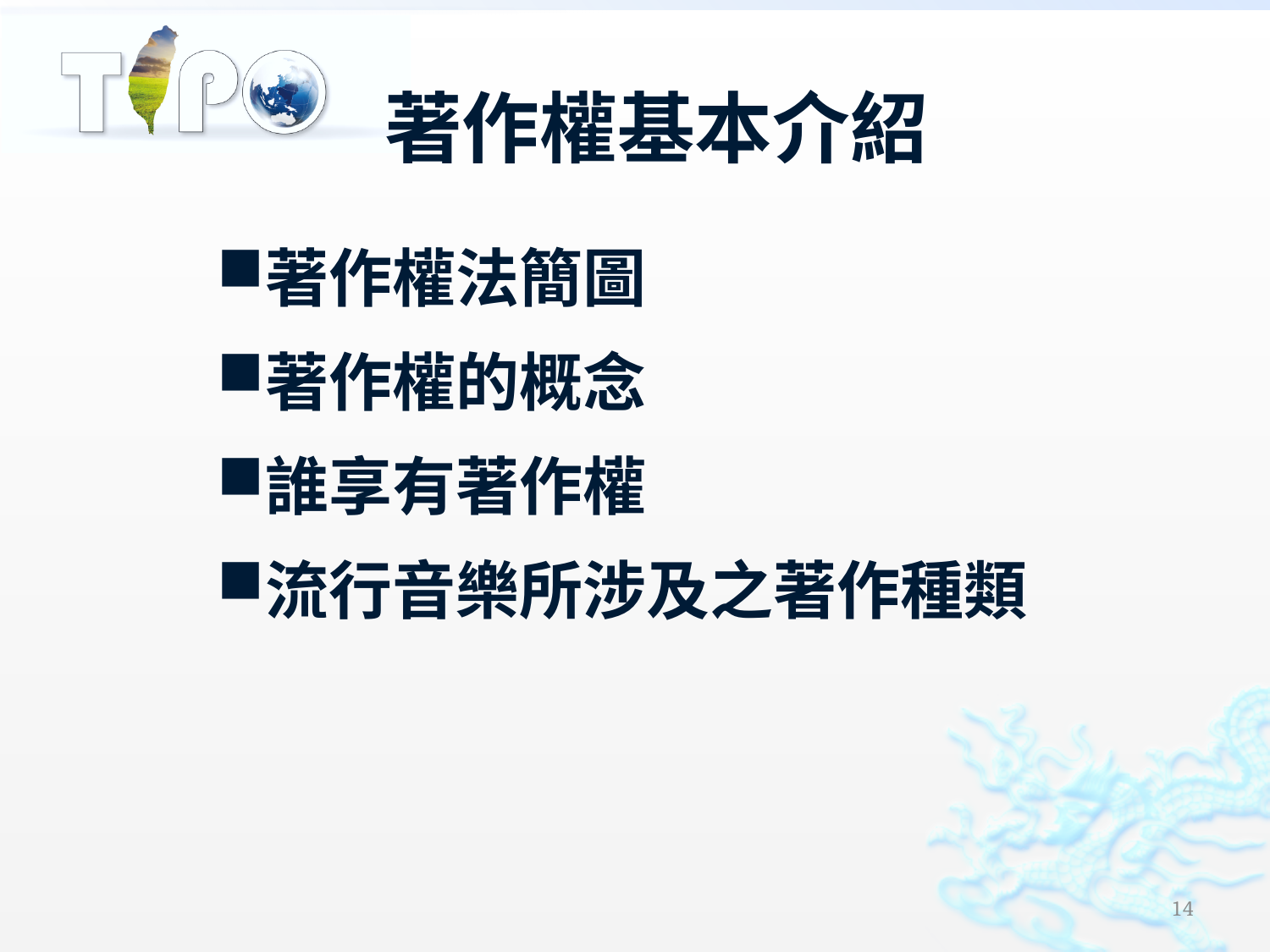

# 著作權基本介紹
著作權法簡圖
著作權的概念
誰享有著作權
流行音樂所涉及之著作種類
14